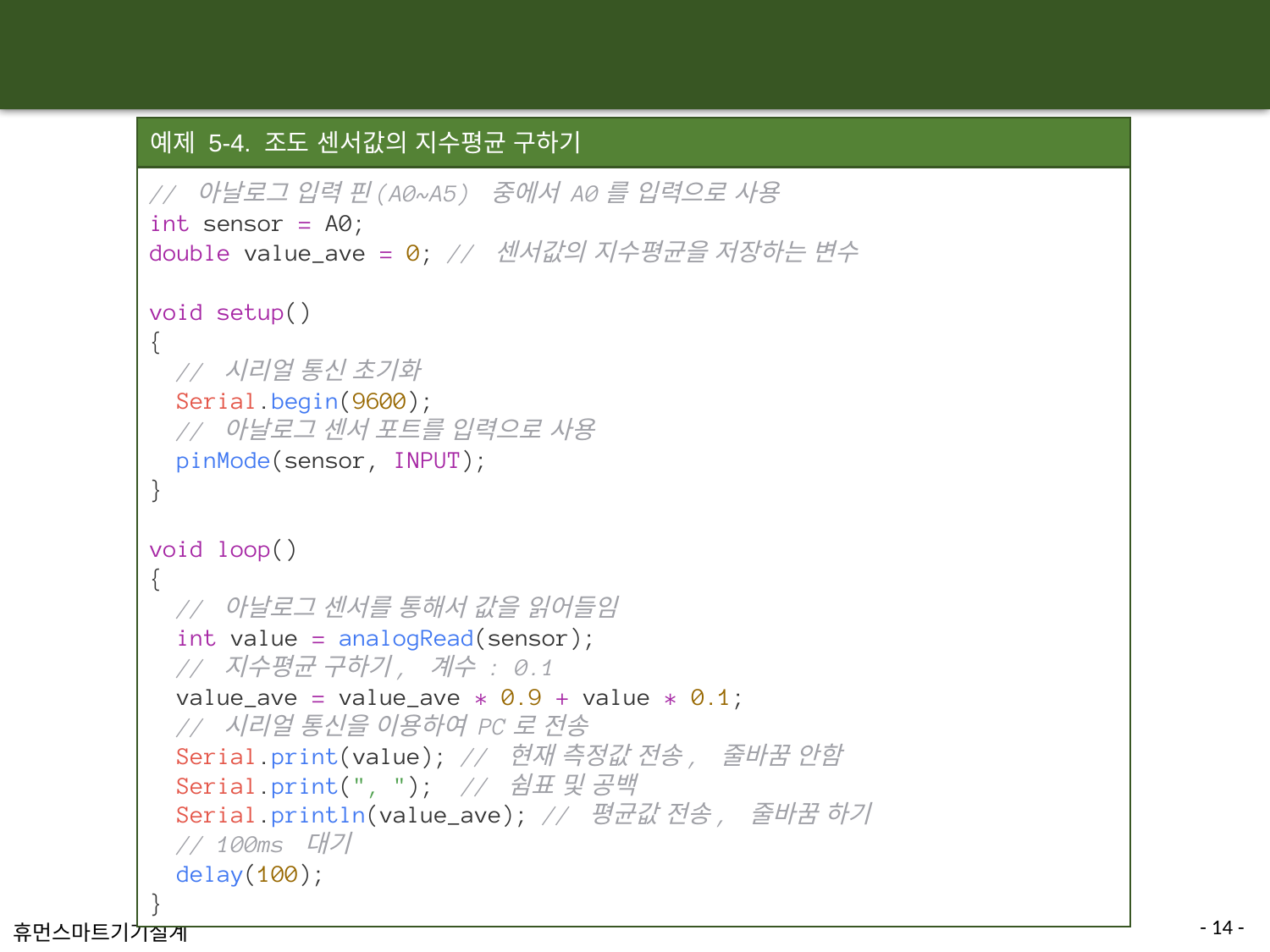

#
예제 5-4. 조도 센서값의 지수평균 구하기

// 아날로그 입력 핀(A0~A5) 중에서 A0를 입력으로 사용
int sensor = A0;
double value_ave = 0; // 센서값의 지수평균을 저장하는 변수

void setup()
{
  // 시리얼 통신 초기화
  Serial.begin(9600);
  // 아날로그 센서 포트를 입력으로 사용
  pinMode(sensor, INPUT);
}

void loop()
{
  // 아날로그 센서를 통해서 값을 읽어들임
  int value = analogRead(sensor);
  // 지수평균 구하기, 계수 : 0.1
  value_ave = value_ave * 0.9 + value * 0.1;
  // 시리얼 통신을 이용하여 PC로 전송
  Serial.print(value); // 현재 측정값 전송, 줄바꿈 안함
  Serial.print(", ");  // 쉼표 및 공백
  Serial.println(value_ave); // 평균값 전송, 줄바꿈 하기
  // 100ms 대기
  delay(100);
}
- 14 -